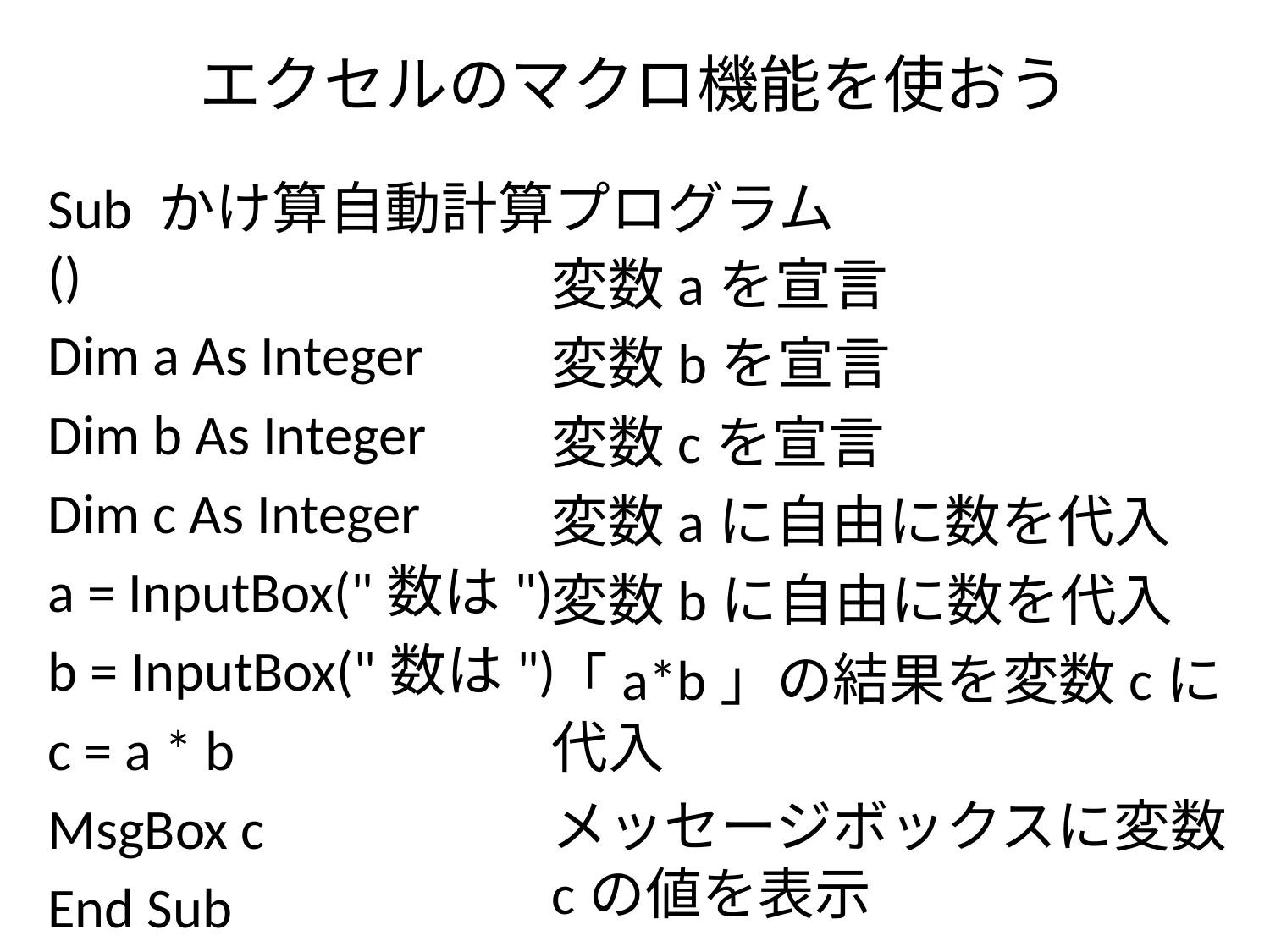

# エクセルのマクロ機能を使おう
Sub かけ算自動計算プログラム()
Dim a As Integer
Dim b As Integer
Dim c As Integer
a = InputBox("数は")
b = InputBox("数は")
c = a * b
MsgBox c
End Sub

変数aを宣言
変数bを宣言
変数cを宣言
変数aに自由に数を代入
変数bに自由に数を代入
「a*b」の結果を変数cに代入
メッセージボックスに変数cの値を表示